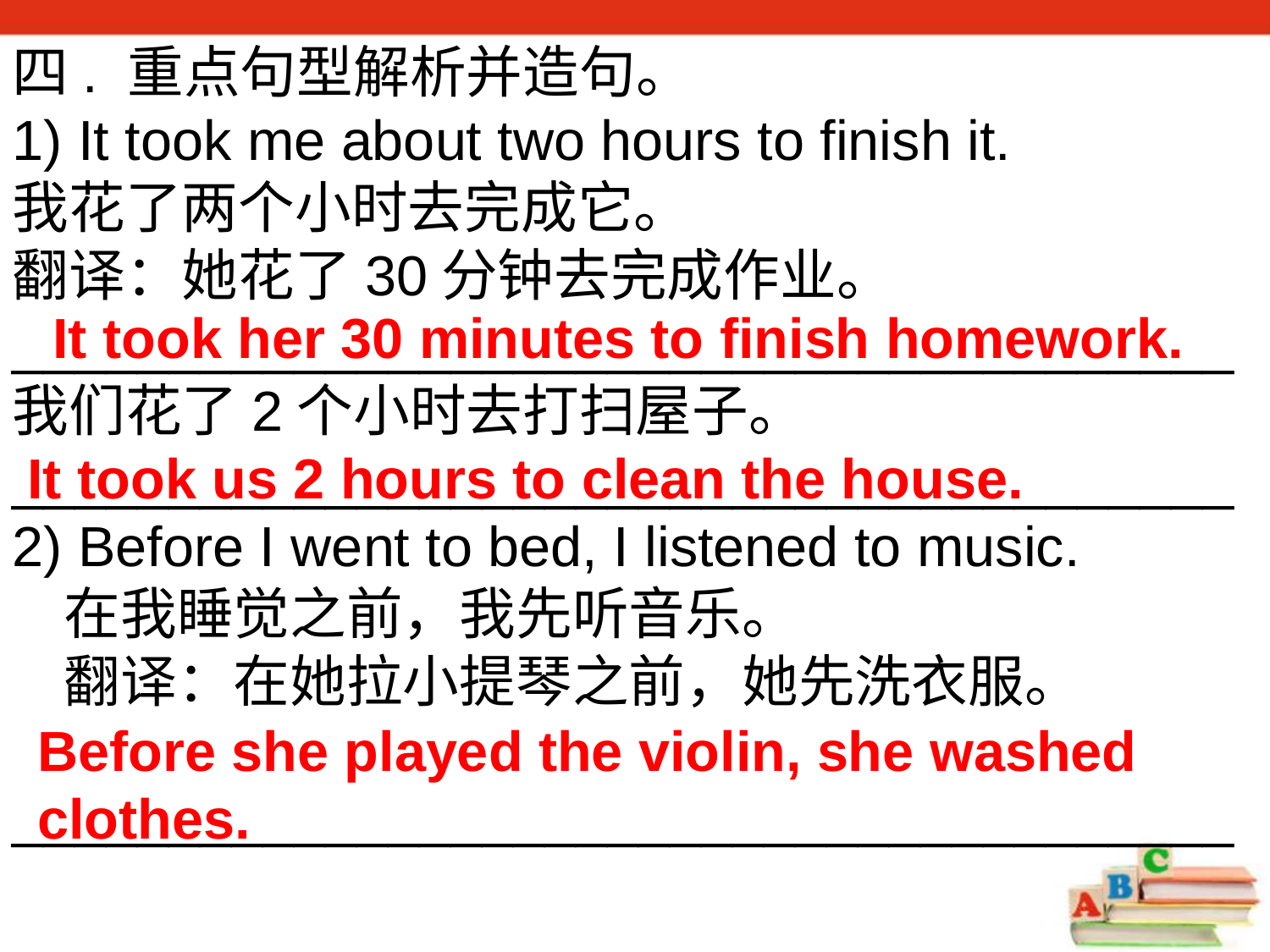

四. 重点句型解析并造句。
1) It took me about two hours to finish it.
我花了两个小时去完成它。
翻译：她花了30分钟去完成作业。
_______________________________________
我们花了2个小时去打扫屋子。
_______________________________________
2) Before I went to bed, I listened to music.
   在我睡觉之前，我先听音乐。
   翻译：在她拉小提琴之前，她先洗衣服。
   _______________________________________
 It took her 30 minutes to finish homework.
It took us 2 hours to clean the house.
Before she played the violin, she washed clothes.